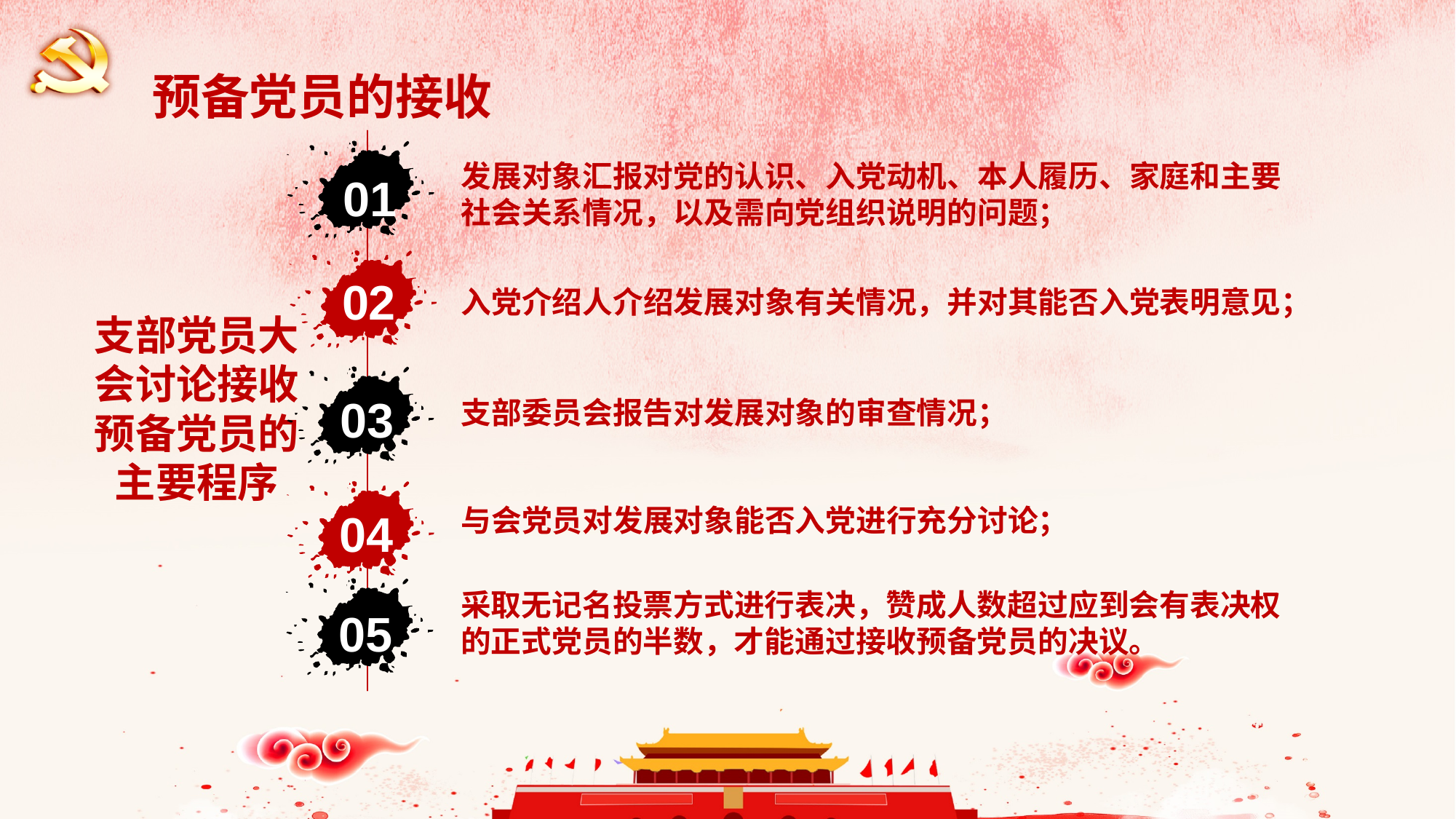

预备党员的接收

发展对象汇报对党的认识、入党动机、本人履历、家庭和主要社会关系情况，以及需向党组织说明的问题；
01

入党介绍人介绍发展对象有关情况，并对其能否入党表明意见；
02
支部党员大会讨论接收预备党员的主要程序

支部委员会报告对发展对象的审查情况；
03

与会党员对发展对象能否入党进行充分讨论；
04

采取无记名投票方式进行表决，赞成人数超过应到会有表决权的正式党员的半数，才能通过接收预备党员的决议。
05